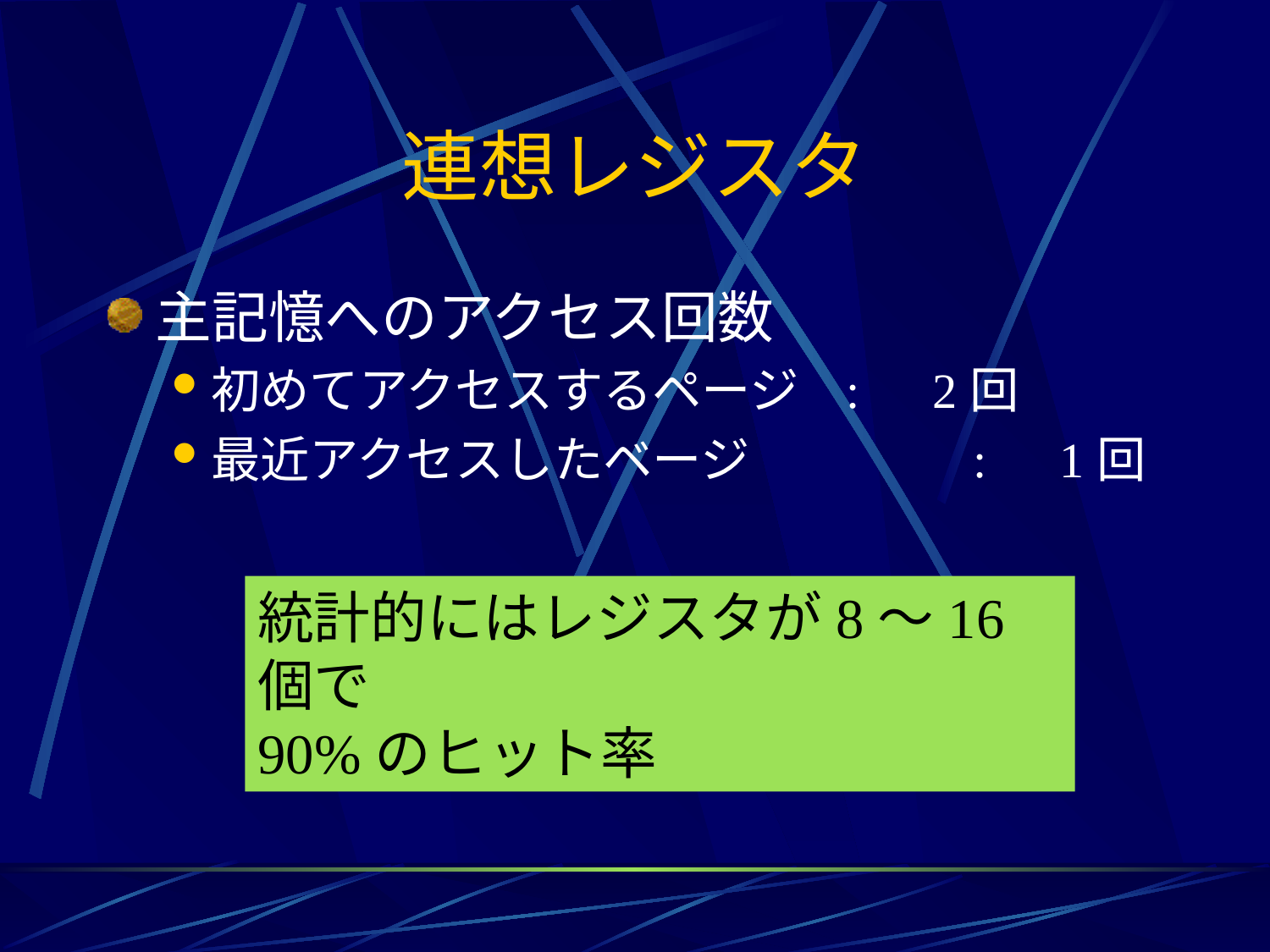

# 連想レジスタ
主記憶へのアクセス回数
初めてアクセスするページ	:　2回
最近アクセスしたベージ		:　1回

統計的にはレジスタが8～16 個で
90%のヒット率